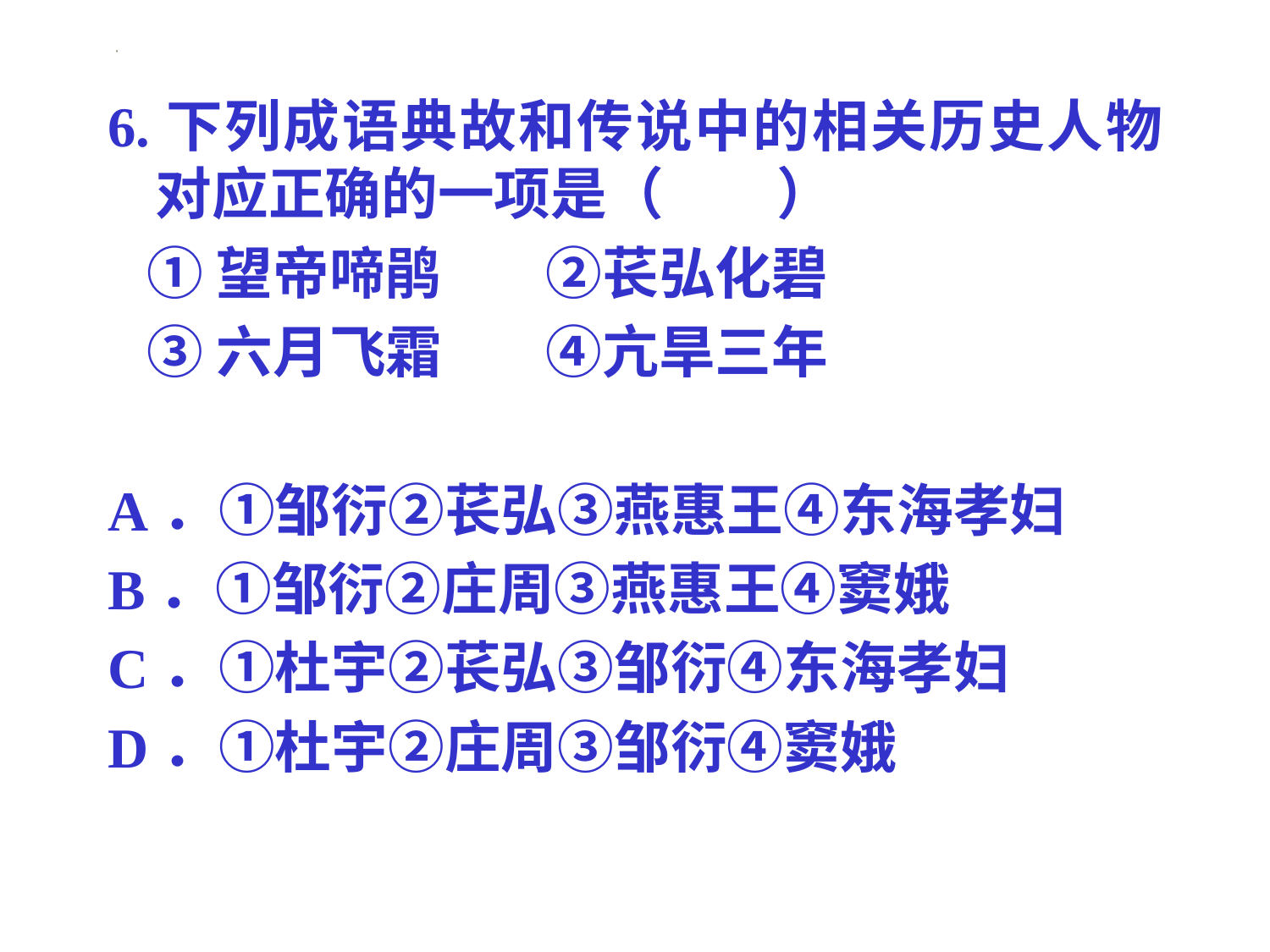

6.下列成语典故和传说中的相关历史人物对应正确的一项是（　　）
   ①望帝啼鹃        ②苌弘化碧
   ③六月飞霜        ④亢旱三年

A．①邹衍②苌弘③燕惠王④东海孝妇
B．①邹衍②庄周③燕惠王④窦娥
C．①杜宇②苌弘③邹衍④东海孝妇
D．①杜宇②庄周③邹衍④窦娥